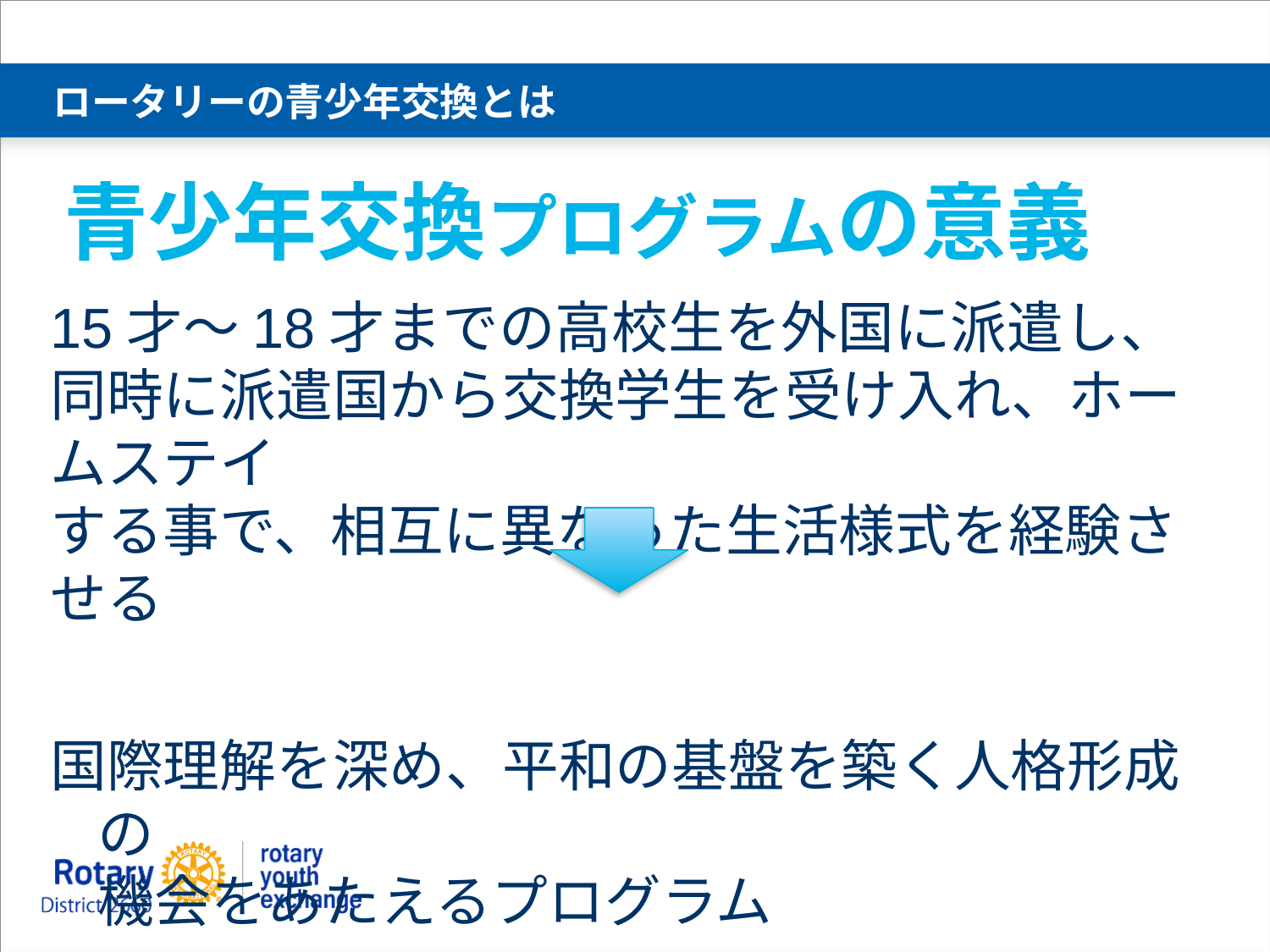

# ロータリーの青少年交換とは
青少年交換プログラムの意義
15才～18才までの高校生を外国に派遣し、同時に派遣国から交換学生を受け入れ、ホームステイ
する事で、相互に異なった生活様式を経験させる

国際理解を深め、平和の基盤を築く人格形成の
機会をあたえるプログラム
世界100カ国で　年間約8,700人参加